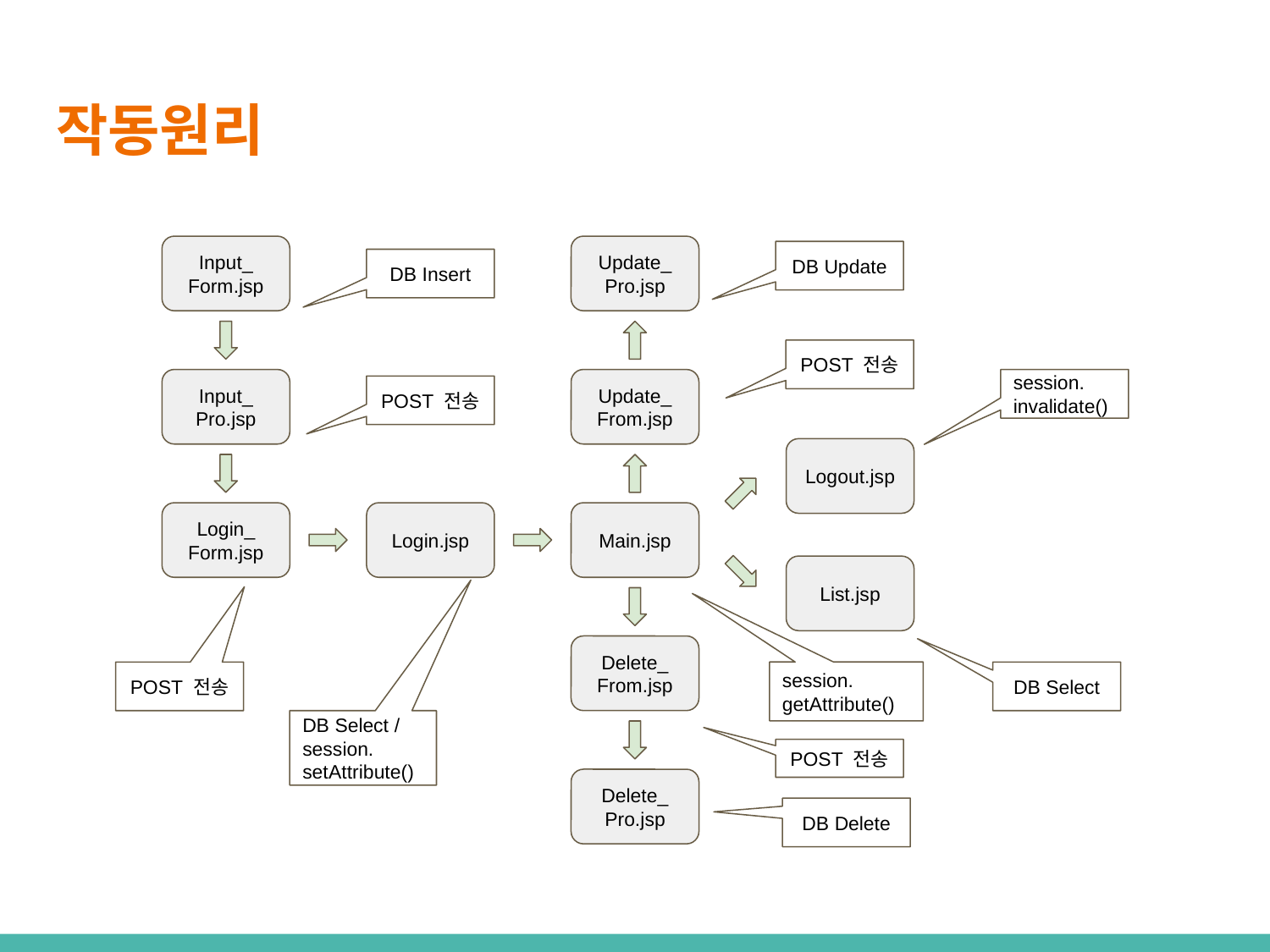

# 작동원리
DB Select

Input_
Form.jsp
Update_
Pro.jsp
DB Update
DB Insert

POST 전송
Input_
Pro.jsp
Update_
From.jsp
session.
invalidate()
POST 전송
Logout.jsp

Login_
Form.jsp
Login.jsp
Main.jsp

List.jsp

Delete_
From.jsp
POST 전송
session.
getAttribute()
DB Select
DB Select /
session.
setAttribute()

POST 전송
Delete_
Pro.jsp
DB Delete